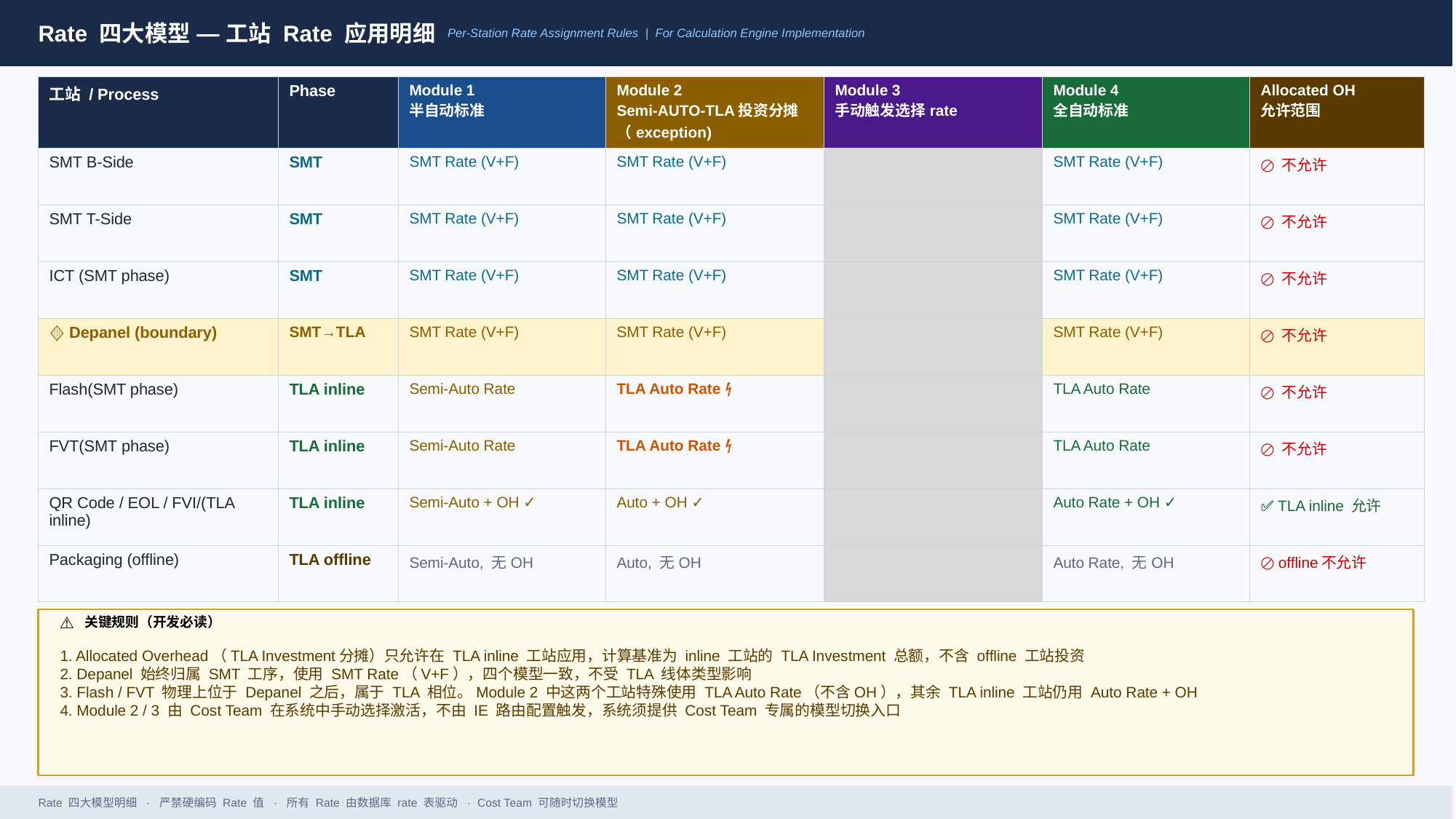

Rate 四大模型 — 工站 Rate 应用明细
Per-Station Rate Assignment Rules  |  For Calculation Engine Implementation

| 工站 / Process | Phase | Module 1 半自动标准 | Module 2 Semi-AUTO-TLA投资分摊（exception) | Module 3 手动触发选择rate | Module 4 全自动标准 | Allocated OH 允许范围 |
| --- | --- | --- | --- | --- | --- | --- |
| SMT B-Side | SMT | SMT Rate (V+F) | SMT Rate (V+F) |  | SMT Rate (V+F) | 🚫 不允许 |
| SMT T-Side | SMT | SMT Rate (V+F) | SMT Rate (V+F) |  | SMT Rate (V+F) | 🚫 不允许 |
| ICT (SMT phase) | SMT | SMT Rate (V+F) | SMT Rate (V+F) |  | SMT Rate (V+F) | 🚫 不允许 |
| 🔶 Depanel (boundary) | SMT→TLA | SMT Rate (V+F) | SMT Rate (V+F) |  | SMT Rate (V+F) | 🚫 不允许 |
| Flash(SMT phase) | TLA inline | Semi-Auto Rate | TLA Auto Rate ⚡ |  | TLA Auto Rate | 🚫 不允许 |
| FVT(SMT phase) | TLA inline | Semi-Auto Rate | TLA Auto Rate ⚡ |  | TLA Auto Rate | 🚫 不允许 |
| QR Code / EOL / FVI/(TLA inline) | TLA inline | Semi-Auto + OH ✓ | Auto + OH ✓ |  | Auto Rate + OH ✓ | ✅ TLA inline 允许 |
| Packaging (offline) | TLA offline | Semi-Auto, 无OH | Auto, 无OH |  | Auto Rate, 无OH | 🚫 offline不允许 |

⚠  关键规则（开发必读）
1. Allocated Overhead（TLA Investment分摊）只允许在 TLA inline 工站应用，计算基准为 inline 工站的 TLA Investment 总额，不含 offline 工站投资
2. Depanel 始终归属 SMT 工序，使用 SMT Rate（V+F），四个模型一致，不受 TLA 线体类型影响
3. Flash / FVT 物理上位于 Depanel 之后，属于 TLA 相位。Module 2 中这两个工站特殊使用 TLA Auto Rate（不含OH），其余 TLA inline 工站仍用 Auto Rate + OH
4. Module 2 / 3 由 Cost Team 在系统中手动选择激活，不由 IE 路由配置触发，系统须提供 Cost Team 专属的模型切换入口

Rate 四大模型明细  ·  严禁硬编码 Rate 值  ·  所有 Rate 由数据库 rate 表驱动  ·  Cost Team 可随时切换模型